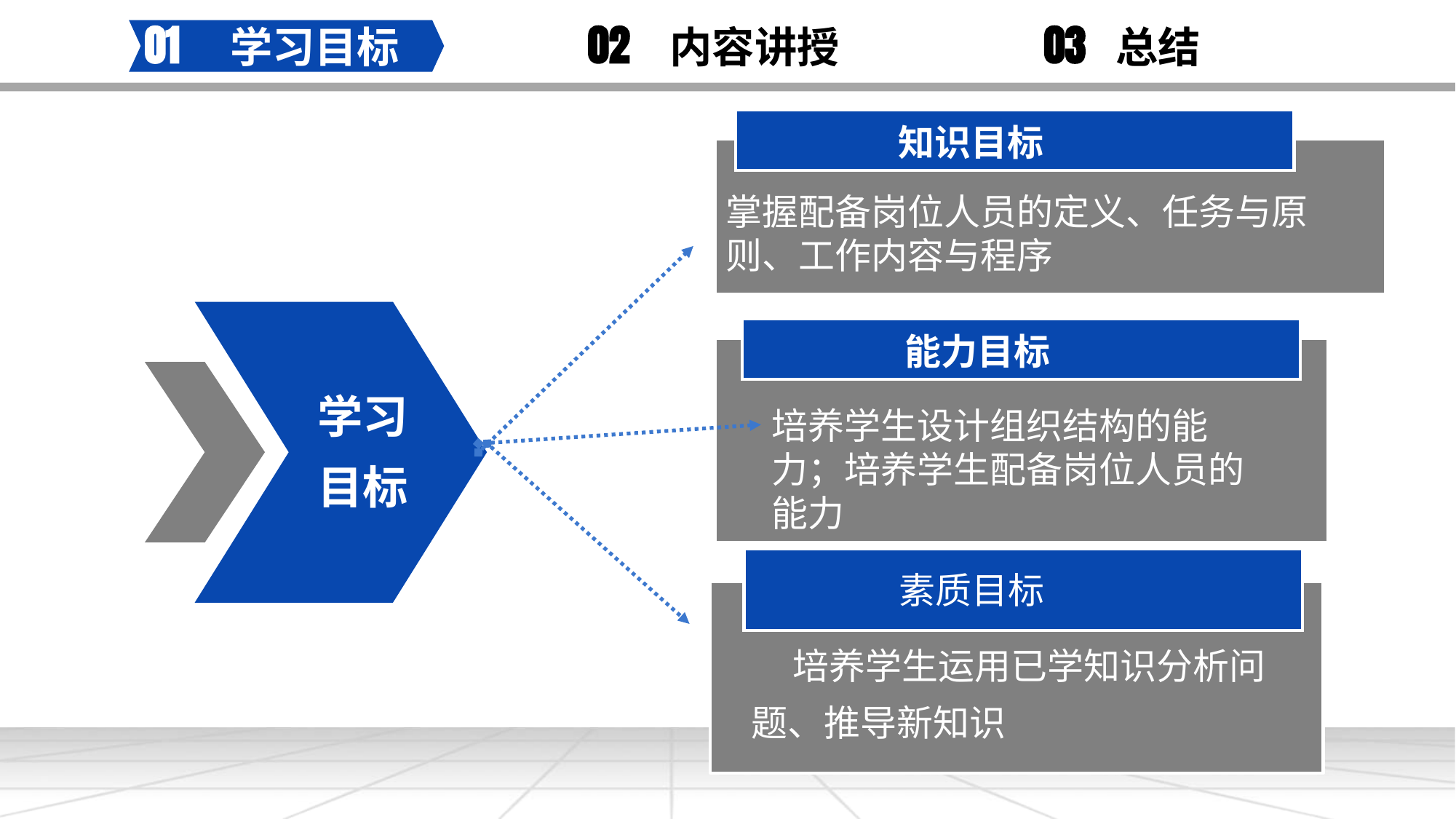

02   内容讲授
03  总结

01    学习目标

知识目标

掌握配备岗位人员的定义、任务与原则、工作内容与程序

能力目标

学习目标
培养学生设计组织结构的能力；培养学生配备岗位人员的能力

素质目标

    培养学生运用已学知识分析问题、推导新知识